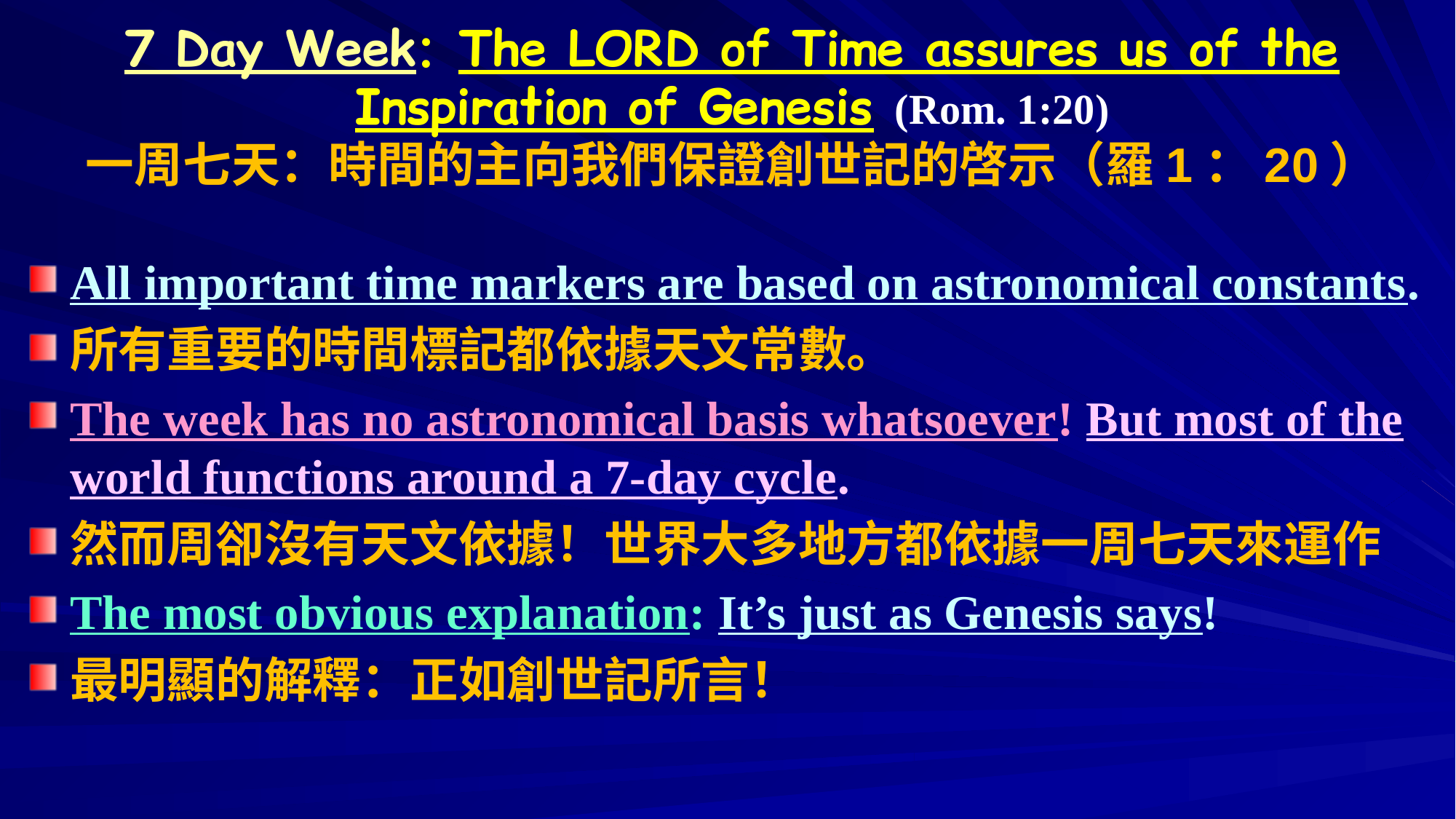

# 7 Day Week: The LORD of Time assures us of the Inspiration of Genesis (Rom. 1:20) 一周七天：時間的主向我們保證創世記的啓示（羅1：20）
All important time markers are based on astronomical constants.
所有重要的時間標記都依據天文常數。
The week has no astronomical basis whatsoever! But most of the world functions around a 7-day cycle.
然而周卻沒有天文依據！世界大多地方都依據一周七天來運作
The most obvious explanation: It’s just as Genesis says!
最明顯的解釋：正如創世記所言！